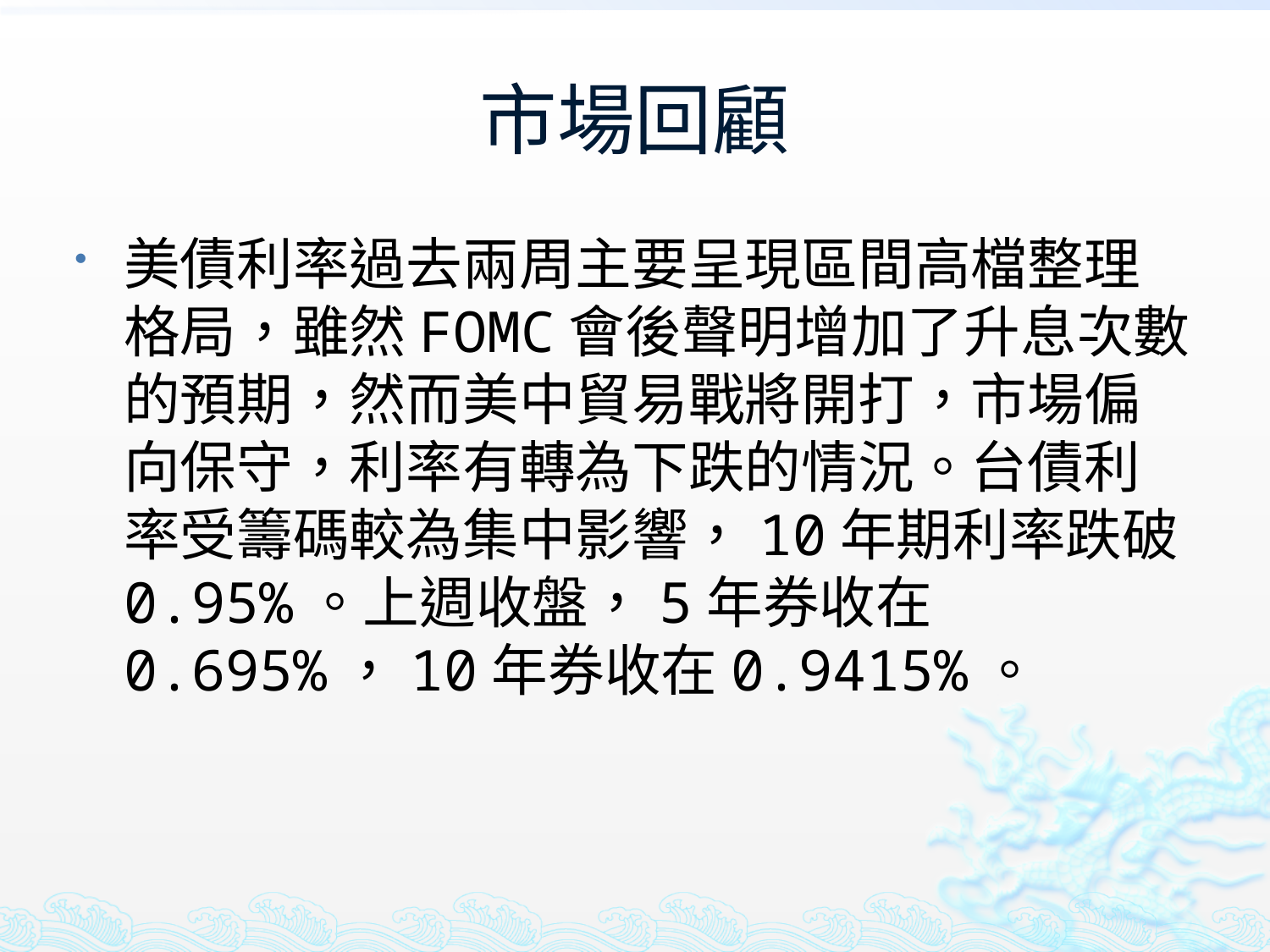

# 市場回顧
美債利率過去兩周主要呈現區間高檔整理格局，雖然FOMC會後聲明增加了升息次數的預期，然而美中貿易戰將開打，市場偏向保守，利率有轉為下跌的情況。台債利率受籌碼較為集中影響，10年期利率跌破0.95%。上週收盤，5年券收在0.695%，10年券收在0.9415%。